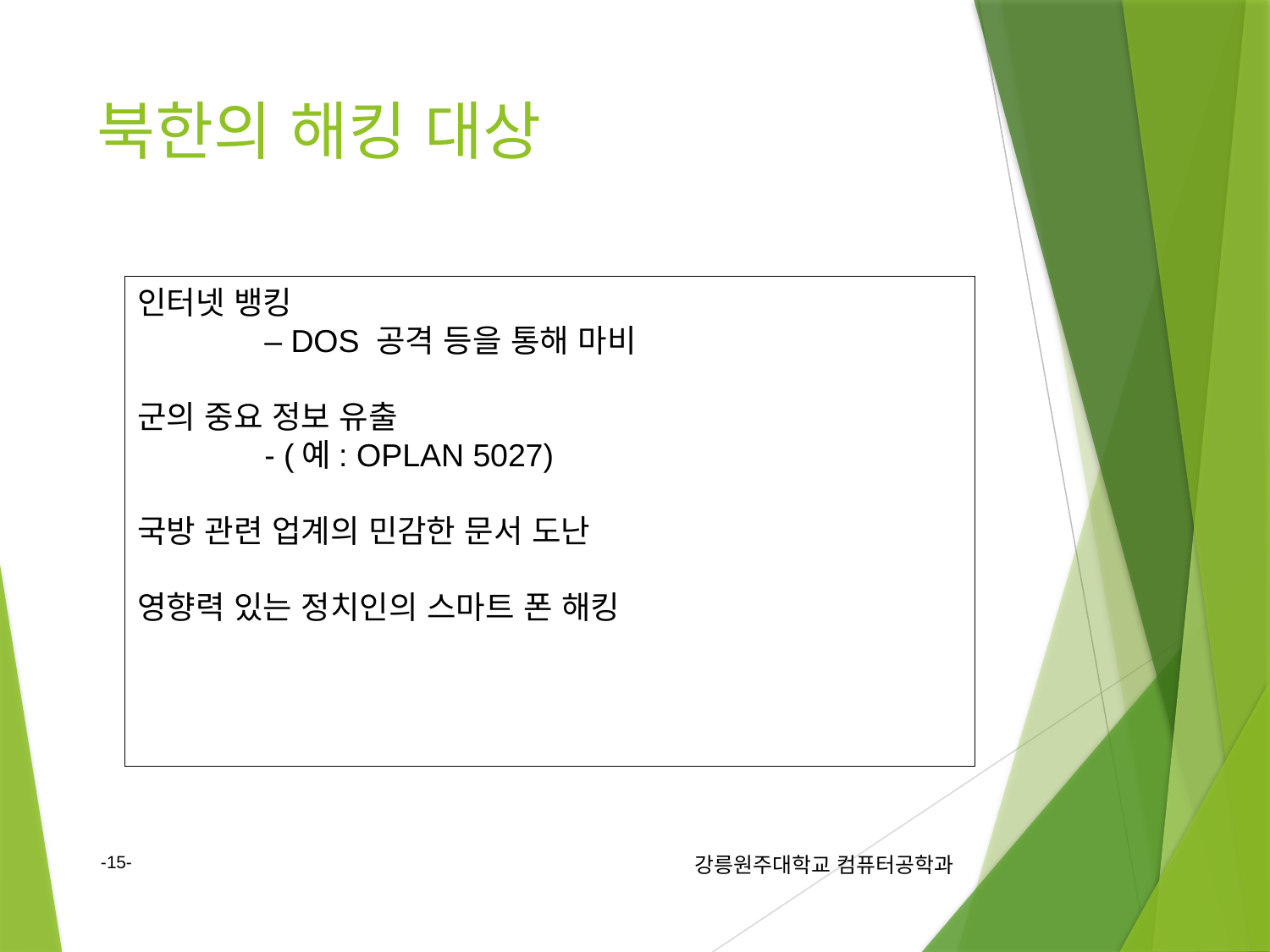

# 북한의 해킹 대상
인터넷 뱅킹
	– DOS 공격 등을 통해 마비

군의 중요 정보 유출
	- (예: OPLAN 5027)

국방 관련 업계의 민감한 문서 도난

영향력 있는 정치인의 스마트 폰 해킹

15
강릉원주대학교 컴퓨터공학과